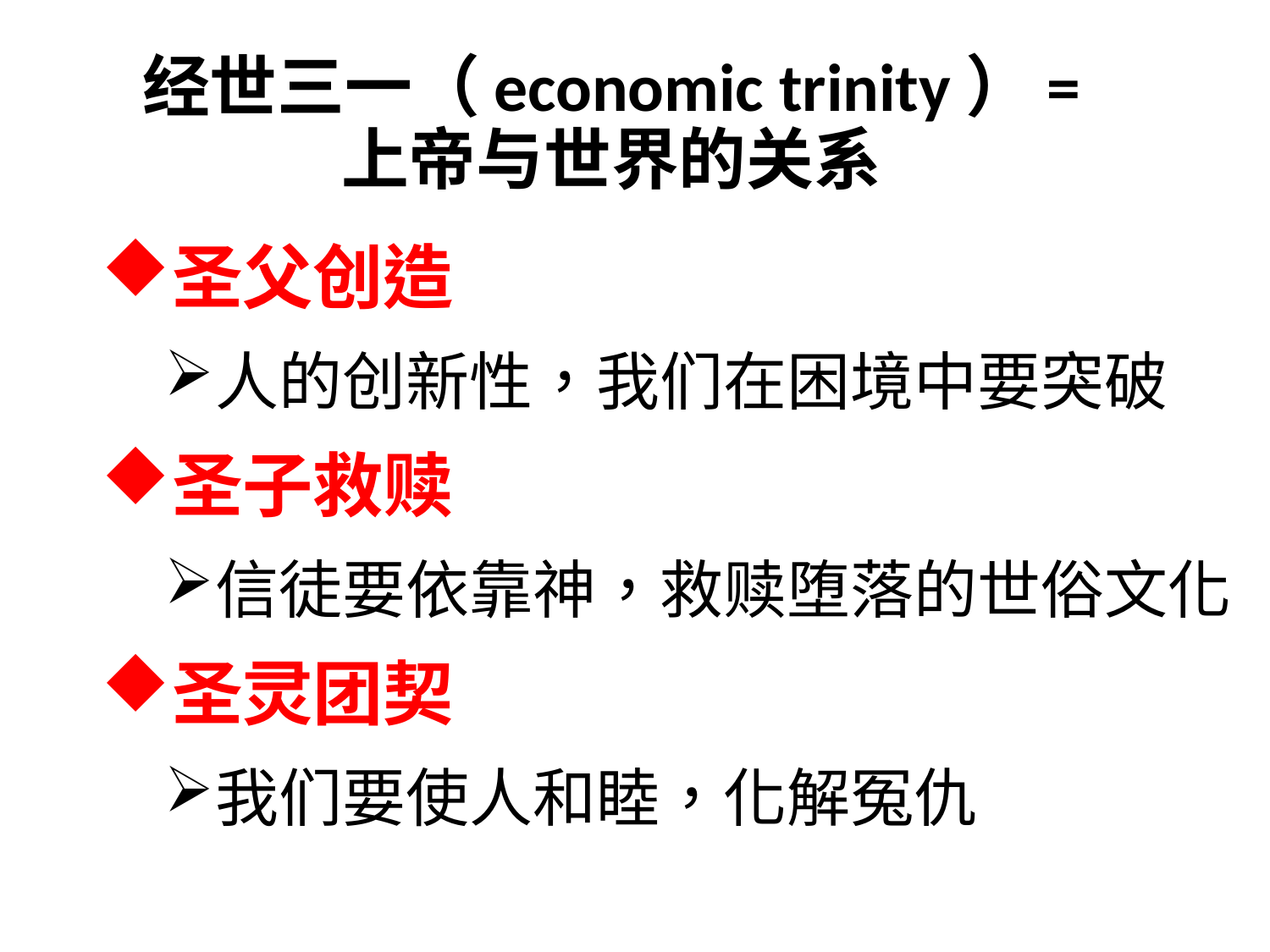

经世三一（economic trinity）= 上帝与世界的关系
圣父创造
人的创新性，我们在困境中要突破
圣子救赎
信徒要依靠神，救赎堕落的世俗文化
圣灵团契
我们要使人和睦，化解冤仇